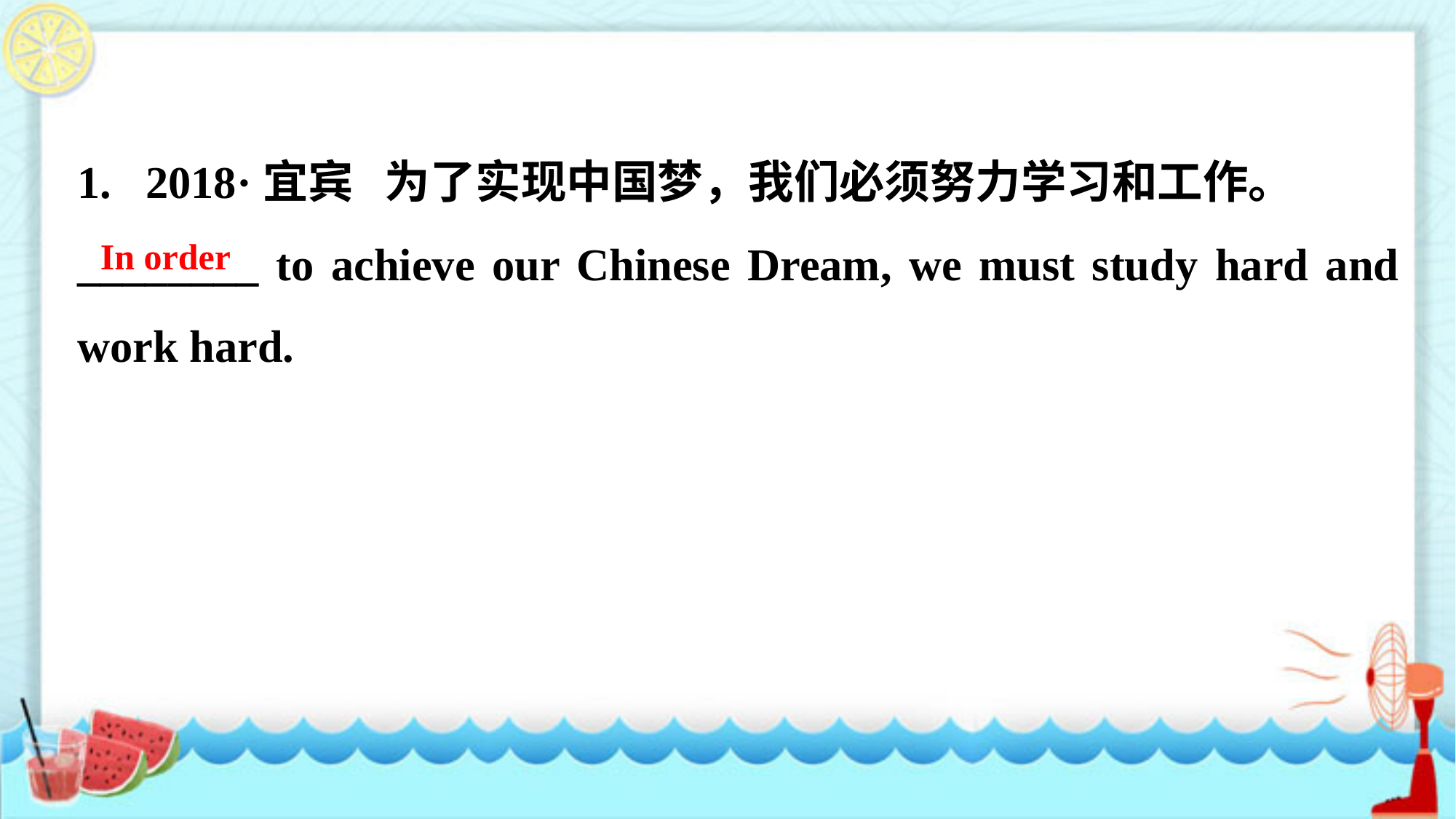

1.   2018·宜宾   为了实现中国梦，我们必须努力学习和工作。
________ to achieve our Chinese Dream, we must study hard and work hard.
In order